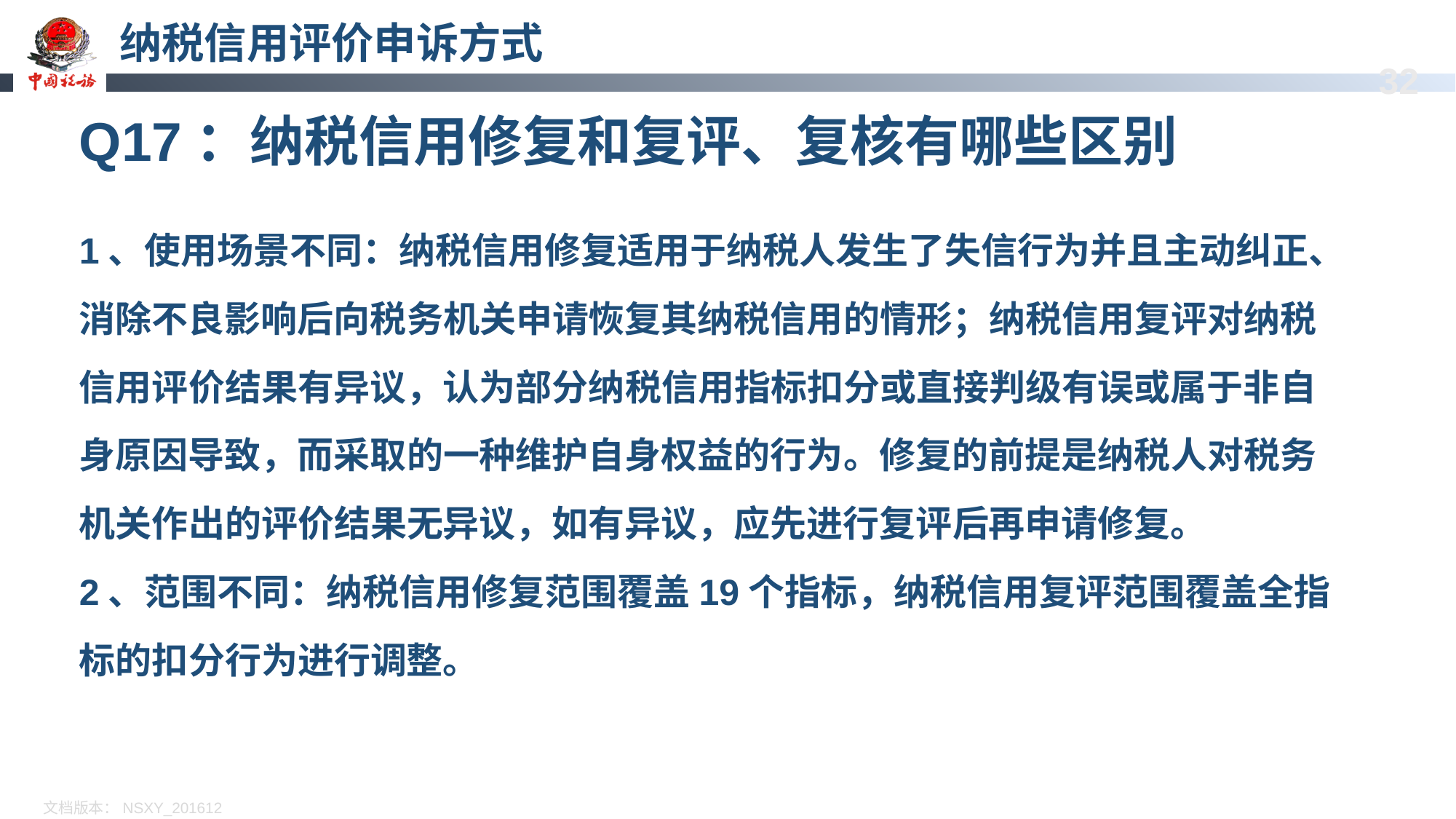

# 纳税信用评价申诉方式
Q17：纳税信用修复和复评、复核有哪些区别
1、使用场景不同：纳税信用修复适用于纳税人发生了失信行为并且主动纠正、消除不良影响后向税务机关申请恢复其纳税信用的情形；纳税信用复评对纳税信用评价结果有异议，认为部分纳税信用指标扣分或直接判级有误或属于非自身原因导致，而采取的一种维护自身权益的行为。修复的前提是纳税人对税务机关作出的评价结果无异议，如有异议，应先进行复评后再申请修复。
2、范围不同：纳税信用修复范围覆盖19个指标，纳税信用复评范围覆盖全指标的扣分行为进行调整。